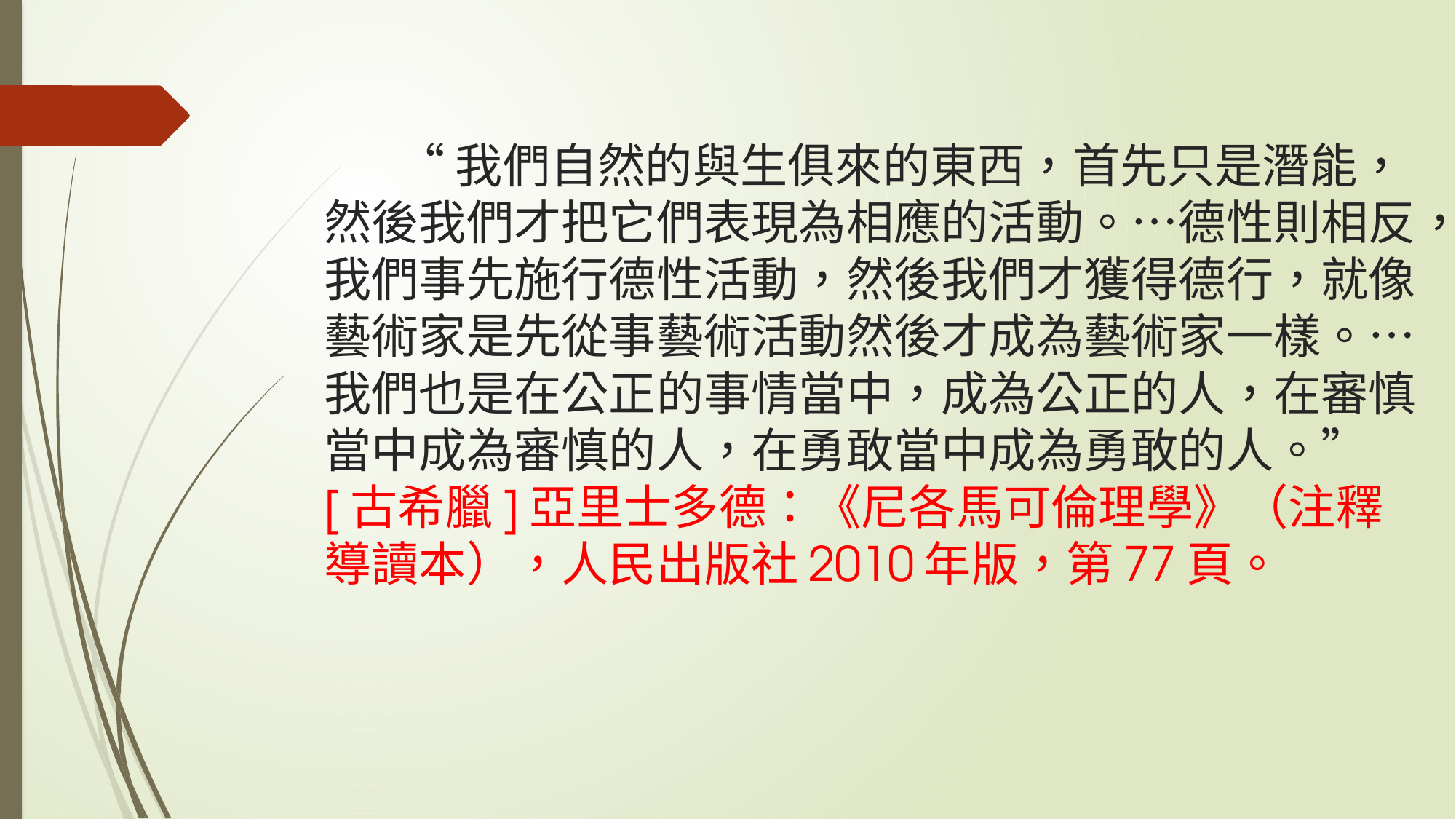

# “我們自然的與生俱來的東西，首先只是潛能，然後我們才把它們表現為相應的活動。…德性則相反，我們事先施行德性活動，然後我們才獲得德行，就像藝術家是先從事藝術活動然後才成為藝術家一樣。…我們也是在公正的事情當中，成為公正的人，在審慎當中成為審慎的人，在勇敢當中成為勇敢的人。” [古希臘]亞里士多德：《尼各馬可倫理學》（注釋導讀本），人民出版社2010年版，第77頁。